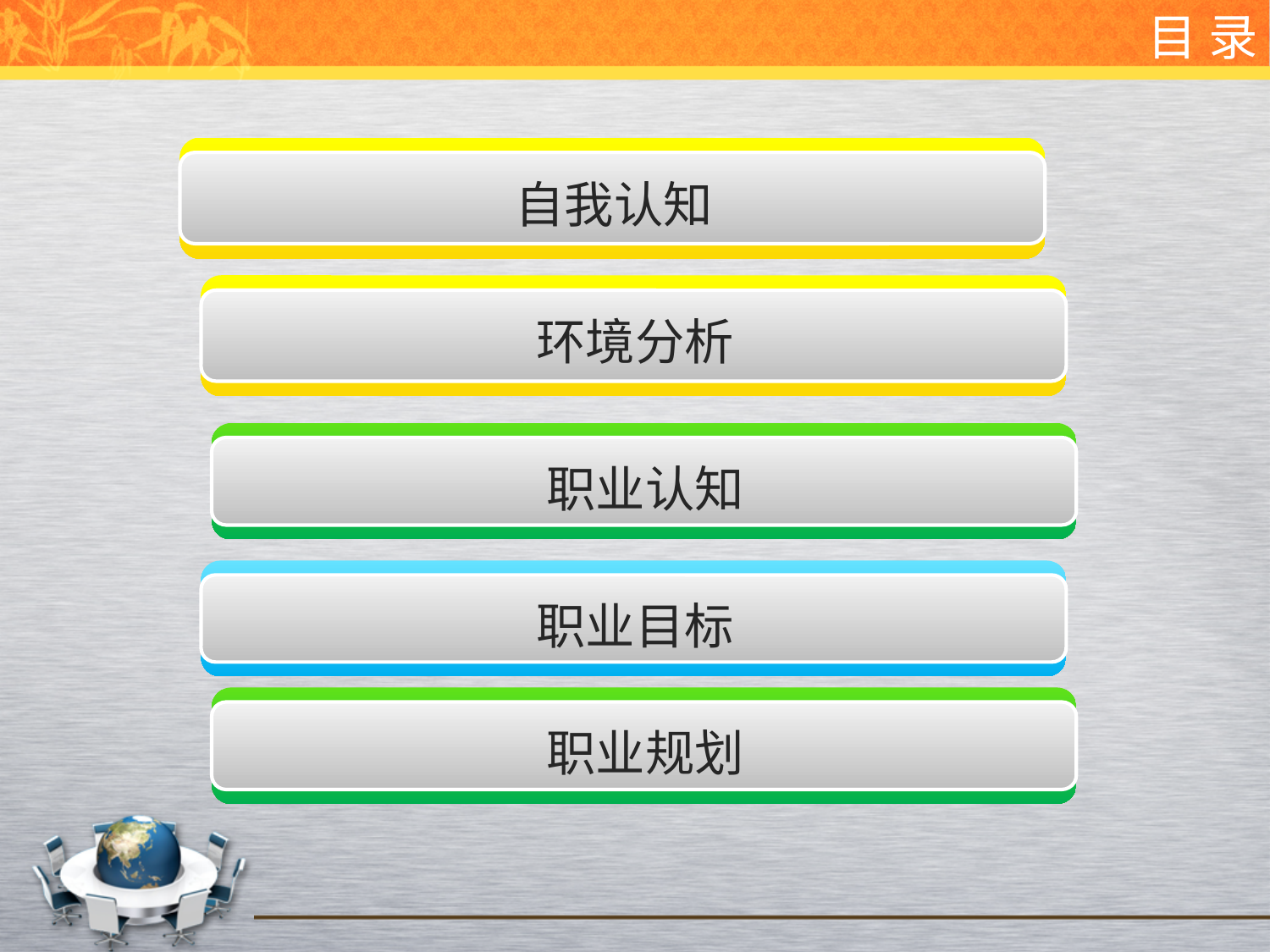

目 录

自我认知

环境分析

职业认知

职业目标

职业规划